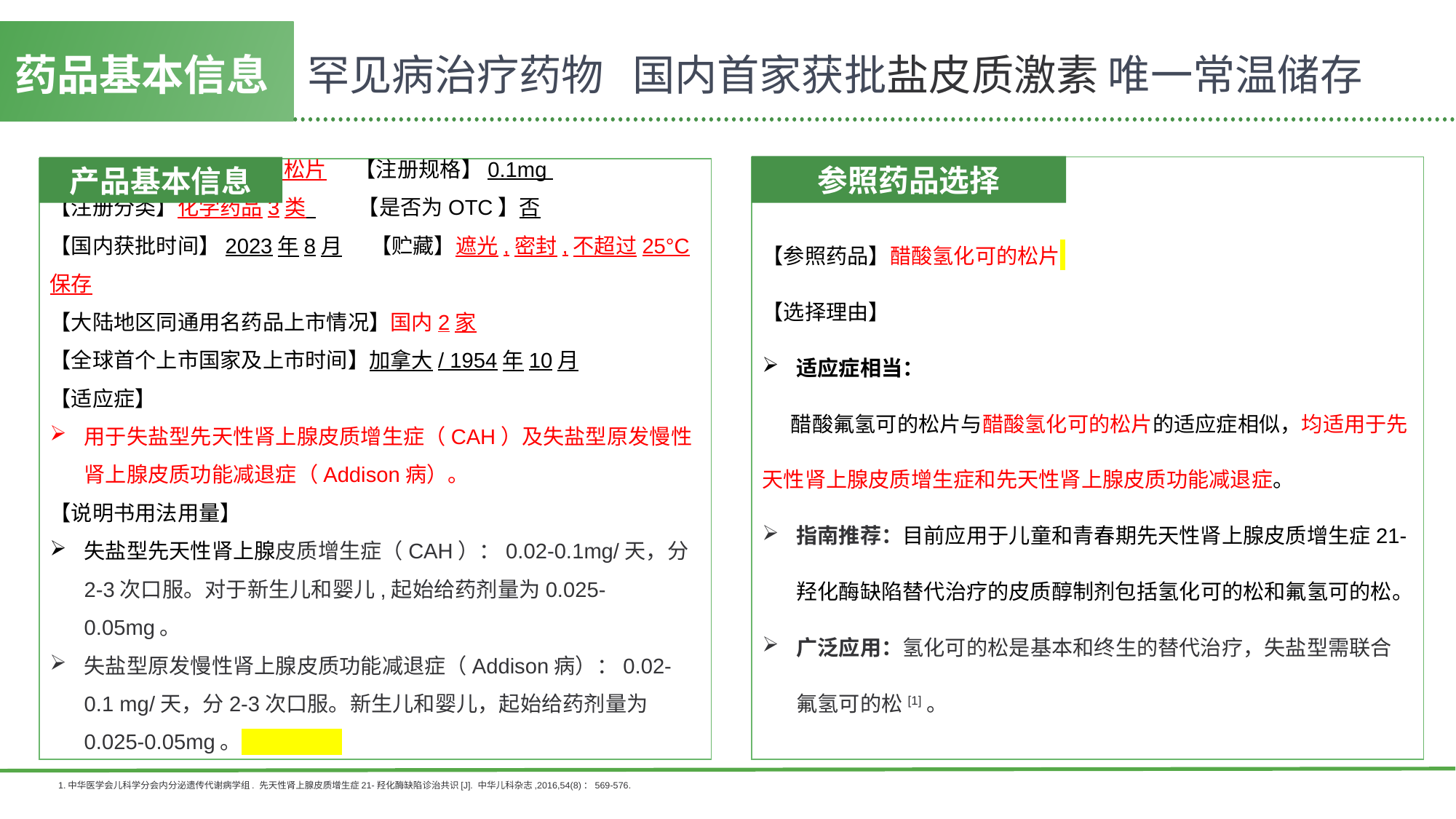

药品基本信息    罕见病治疗药物   国内首家获批盐皮质激素 唯一常温储存
参照药品选择
产品基本信息
【参照药品】醋酸氢化可的松片
【选择理由】
适应症相当：
     醋酸氟氢可的松片与醋酸氢化可的松片的适应症相似，均适用于先天性肾上腺皮质增生症和先天性肾上腺皮质功能减退症。
指南推荐：目前应用于儿童和青春期先天性肾上腺皮质增生症21-羟化酶缺陷替代治疗的皮质醇制剂包括氢化可的松和氟氢可的松。
广泛应用：氢化可的松是基本和终生的替代治疗，失盐型需联合氟氢可的松[1]。

【通用名】醋酸氟氢可的松片      【注册规格】0.1mg                        【注册分类】化学药品3类           【是否为OTC】否
【国内获批时间】2023年8月      【贮藏】遮光,密封,不超过25°C保存
【大陆地区同通用名药品上市情况】国内2家
【全球首个上市国家及上市时间】加拿大/ 1954年10月
【适应症】
用于失盐型先天性肾上腺皮质增生症（CAH）及失盐型原发慢性肾上腺皮质功能减退症（Addison病）。
【说明书用法用量】
失盐型先天性肾上腺皮质增生症（CAH）：0.02-0.1mg/天，分2-3次口服。对于新生儿和婴儿,起始给药剂量为0.025-0.05mg。
失盐型原发慢性肾上腺皮质功能减退症（Addison病）：0.02-0.1 mg/天，分2-3次口服。新生儿和婴儿，起始给药剂量为0.025-0.05mg。
1.中华医学会儿科学分会内分泌遗传代谢病学组. 先天性肾上腺皮质增生症21-羟化酶缺陷诊治共识[J]. 中华儿科杂志,2016,54(8)：569-576.